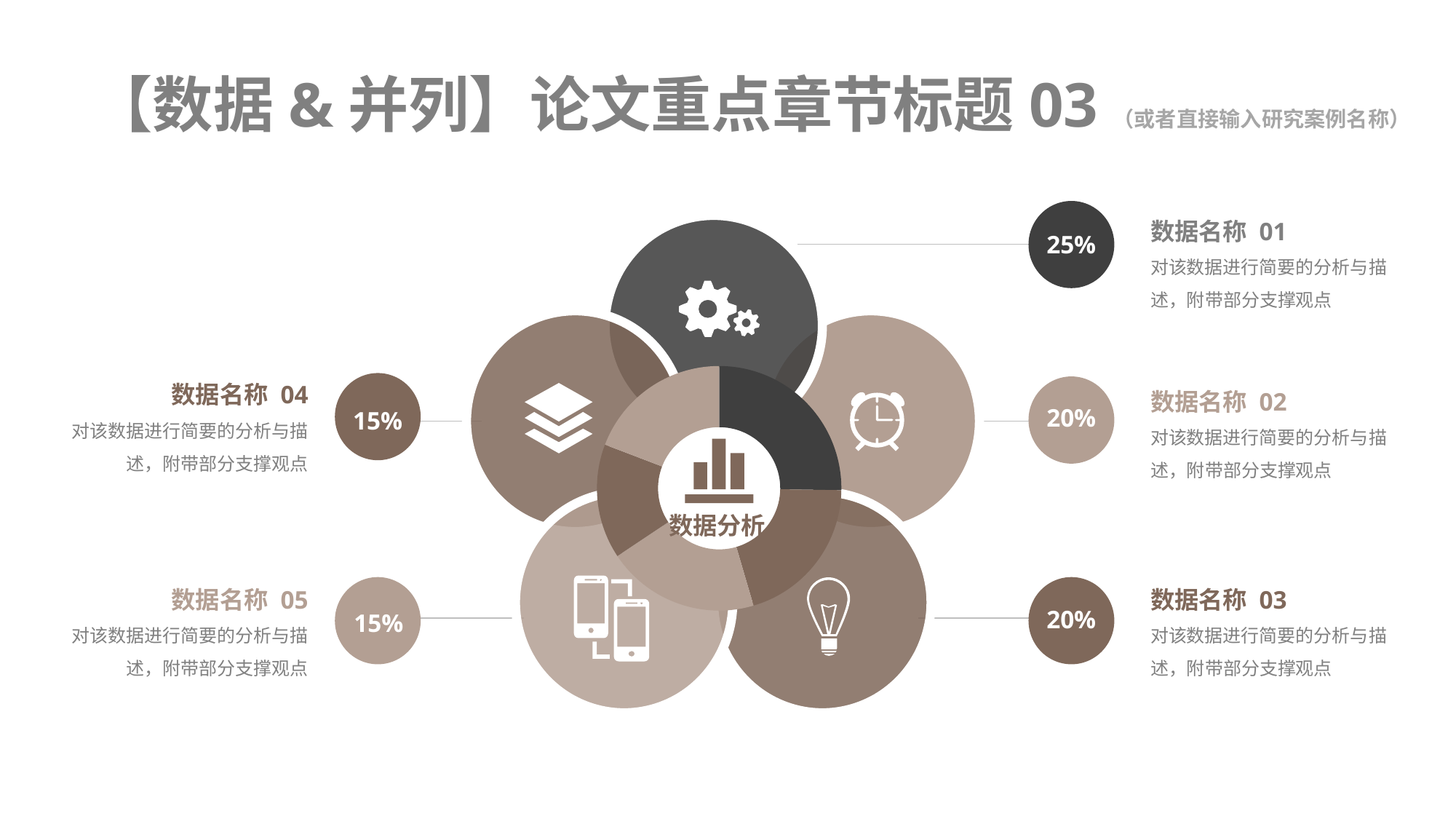

【数据&并列】论文重点章节标题03（或者直接输入研究案例名称）
数据名称 01
对该数据进行简要的分析与描述，附带部分支撑观点

25%

数据名称 04
对该数据进行简要的分析与描述，附带部分支撑观点
数据名称 02
对该数据进行简要的分析与描述，附带部分支撑观点

### Chart

| Category | Column1 |
|---|---|

20%
15%

数据分析
数据名称 05
对该数据进行简要的分析与描述，附带部分支撑观点
数据名称 03
对该数据进行简要的分析与描述，附带部分支撑观点

20%
15%